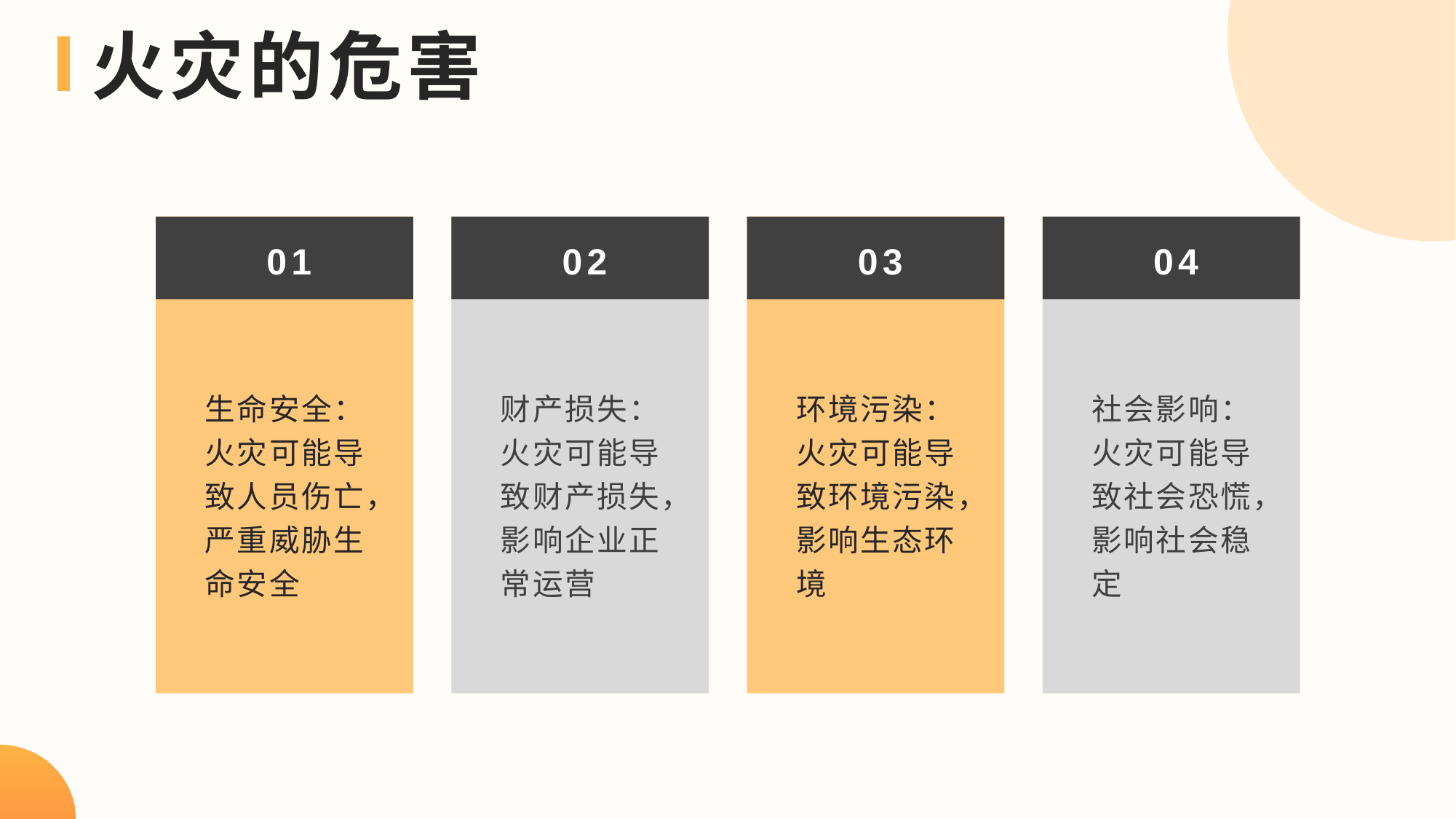

火灾的危害

01
02
03
04
生命安全：火灾可能导致人员伤亡，严重威胁生命安全
财产损失：火灾可能导致财产损失，影响企业正常运营
环境污染：火灾可能导致环境污染，影响生态环境
社会影响：火灾可能导致社会恐慌，影响社会稳定